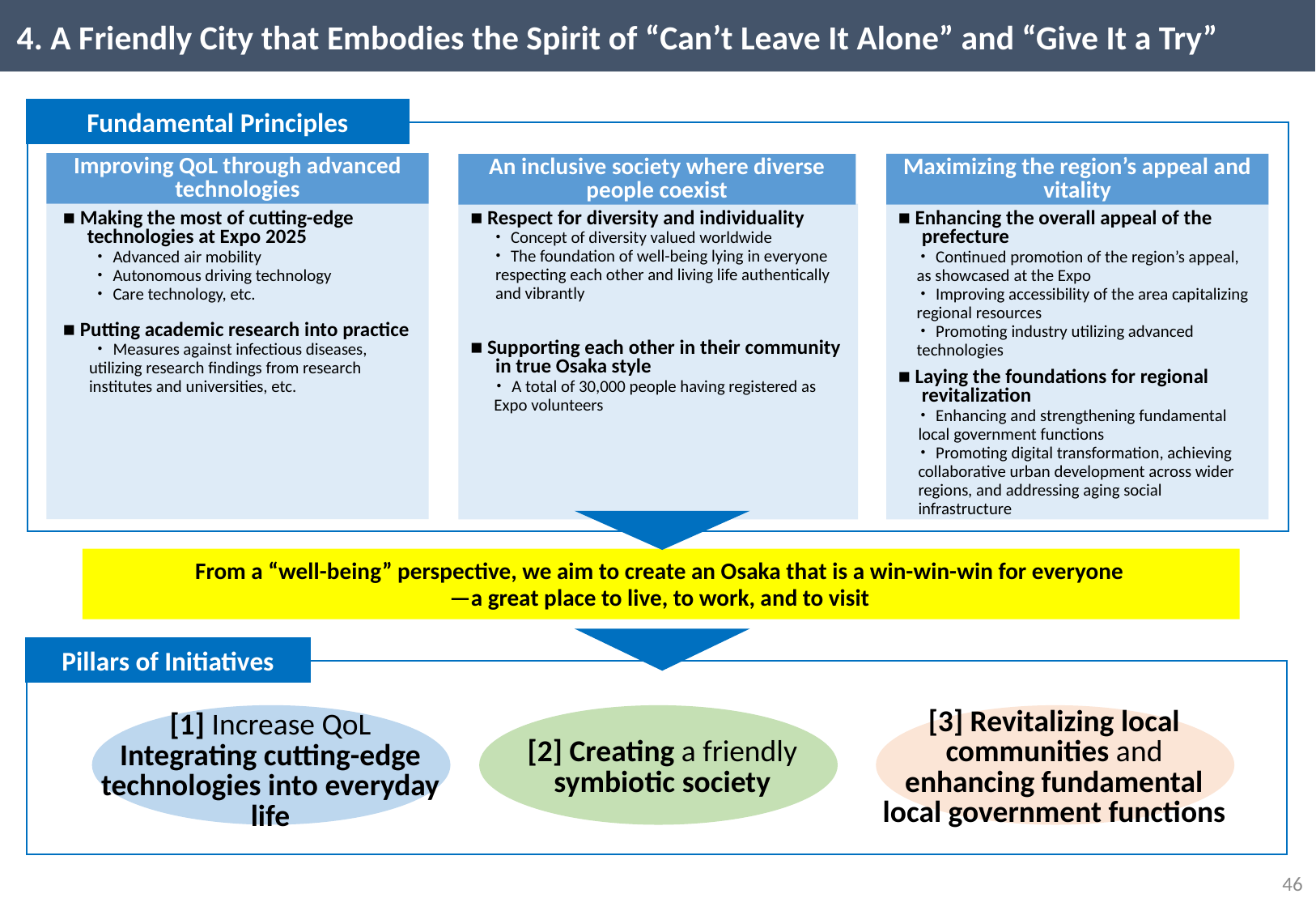

4. A Friendly City that Embodies the Spirit of “Can’t Leave It Alone” and “Give It a Try”
Fundamental Principles

Improving QoL through advanced technologies
Maximizing the region’s appeal and vitality
An inclusive society where diverse people coexist
■ Respect for diversity and individuality
    ・Concept of diversity valued worldwide
    ・The foundation of well-being lying in everyone respecting each other and living life authentically and vibrantly

■ Supporting each other in their community in true Osaka style
　 ・A total of 30,000 people having registered as Expo volunteers
 ■ Making the most of cutting-edge technologies at Expo 2025
　　・Advanced air mobility
　　・Autonomous driving technology
　　・Care technology, etc.

 ■ Putting academic research into practice
　　・Measures against infectious diseases, utilizing research findings from research institutes and universities, etc.
■ Enhancing the overall appeal of the prefecture
　・Continued promotion of the region’s appeal, as showcased at the Expo
　・Improving accessibility of the area capitalizing regional resources
　・Promoting industry utilizing advanced technologies
■ Laying the foundations for regional revitalization
　・Enhancing and strengthening fundamental local government functions
　・Promoting digital transformation, achieving collaborative urban development across wider regions, and addressing aging social infrastructure

From a “well-being” perspective, we aim to create an Osaka that is a win-win-win for everyone
—a great place to live, to work, and to visit

Pillars of Initiatives

[3] Revitalizing local communities and enhancing fundamental local government functions
[2] Creating a friendly symbiotic society
[1] Increase QoL
Integrating cutting-edge technologies into everyday life
46